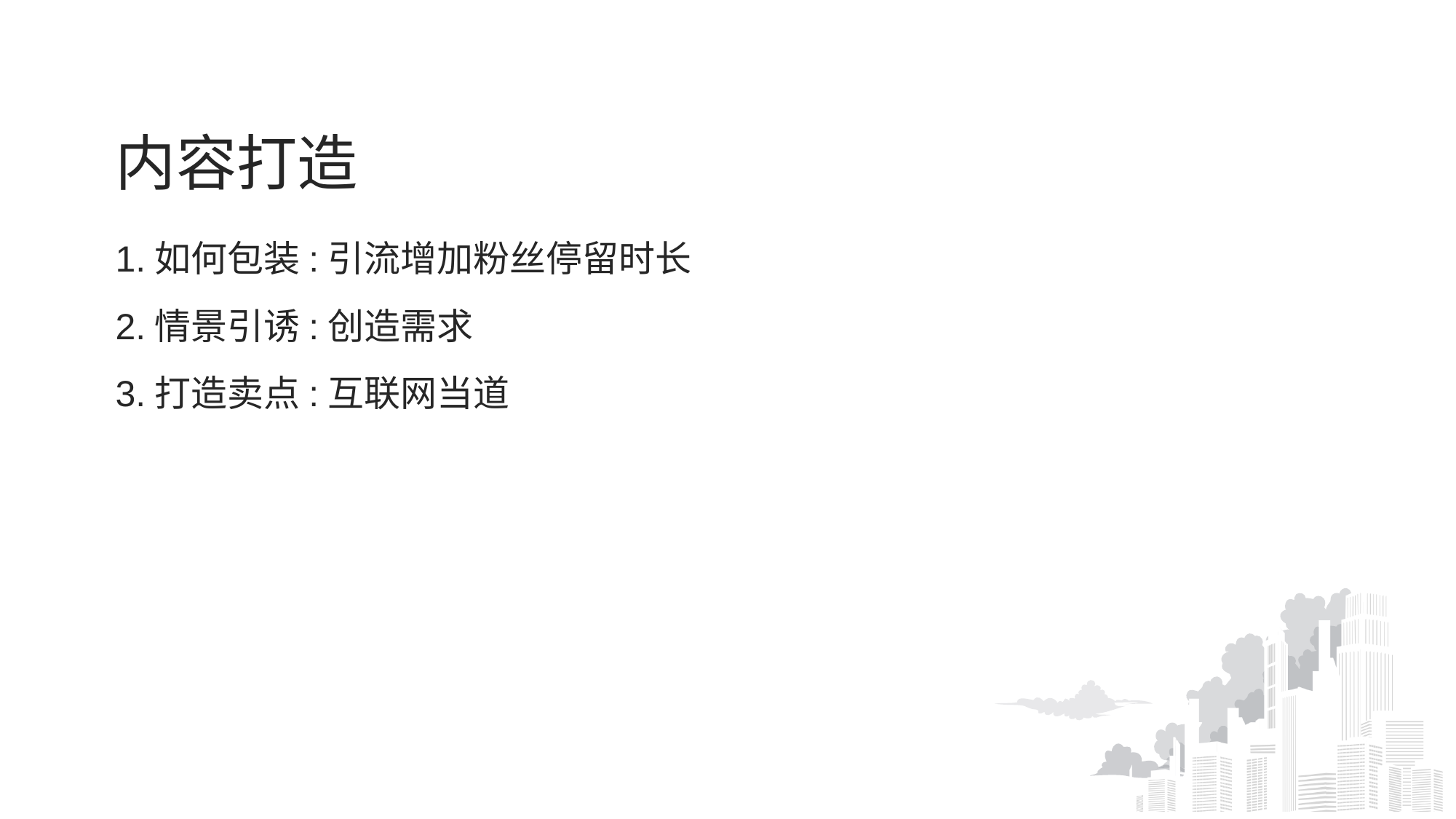

# 内容打造
1.如何包装:引流增加粉丝停留时长
2.情景引诱:创造需求
3.打造卖点:互联网当道